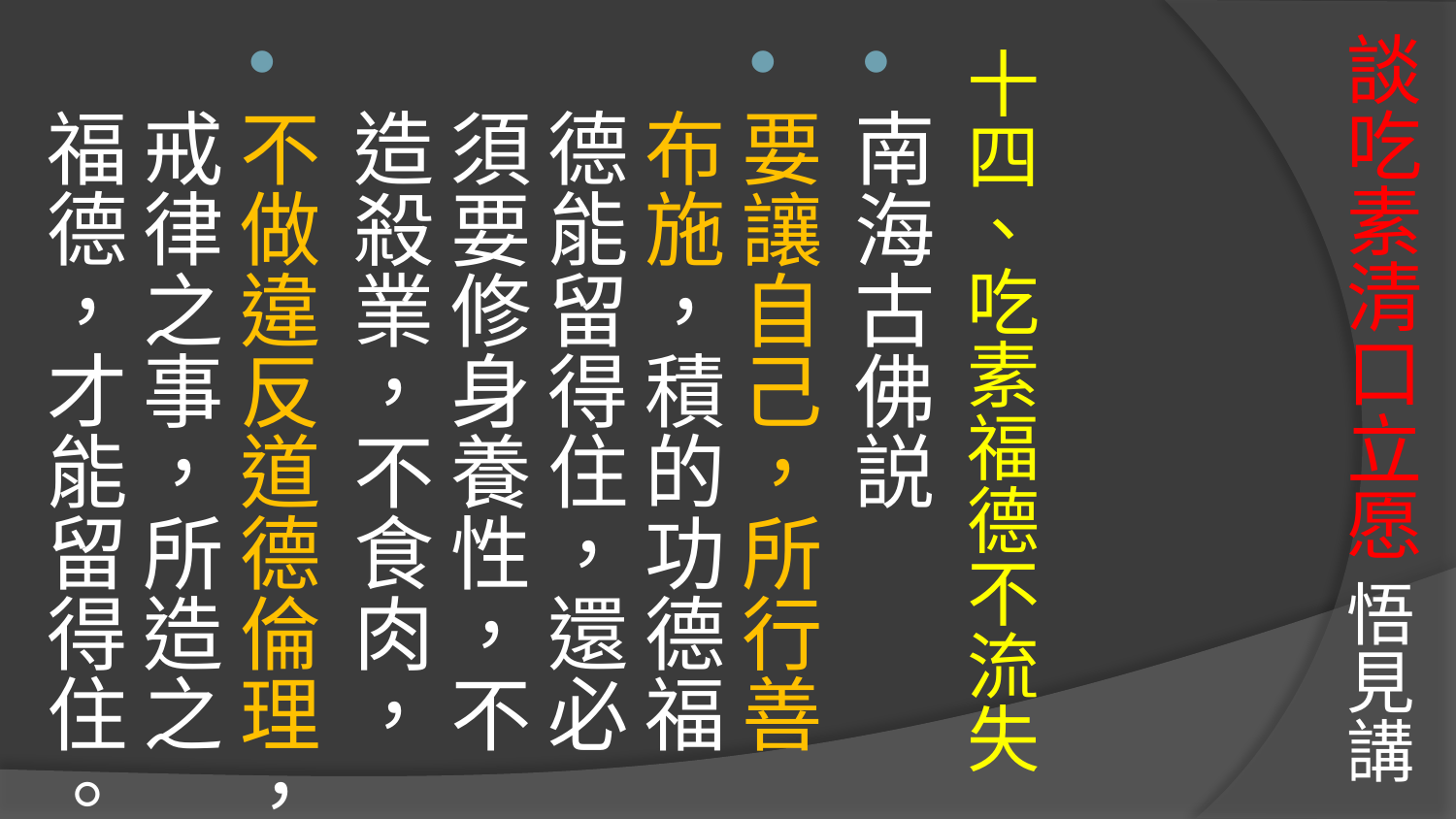

# 談吃素清口立愿 悟見講
十四、吃素福德不流失
南海古佛説
要讓自己，所行善布施，積的功德福德能留得住，還必須要修身養性，不造殺業，不食肉，
不做違反道德倫理，戒律之事，所造之福德，才能留得住。